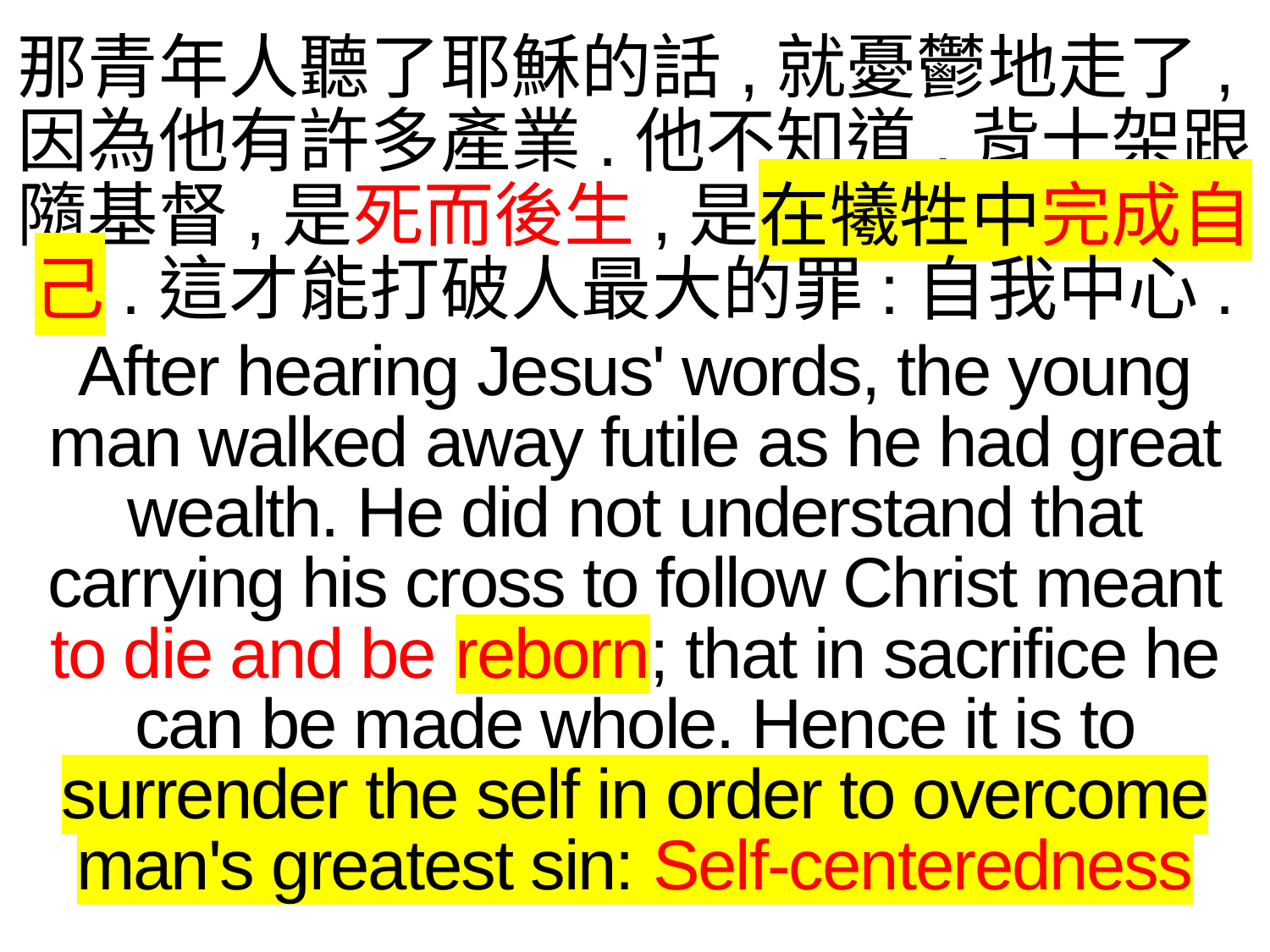

那青年人聽了耶穌的話,就憂鬱地走了,因為他有許多產業.他不知道,背十架跟隨基督,是死而後生,是在犧牲中完成自己.這才能打破人最大的罪:自我中心.
After hearing Jesus' words, the young man walked away futile as he had great wealth. He did not understand that carrying his cross to follow Christ meant to die and be reborn; that in sacrifice he can be made whole. Hence it is to surrender the self in order to overcome man's greatest sin: Self-centeredness